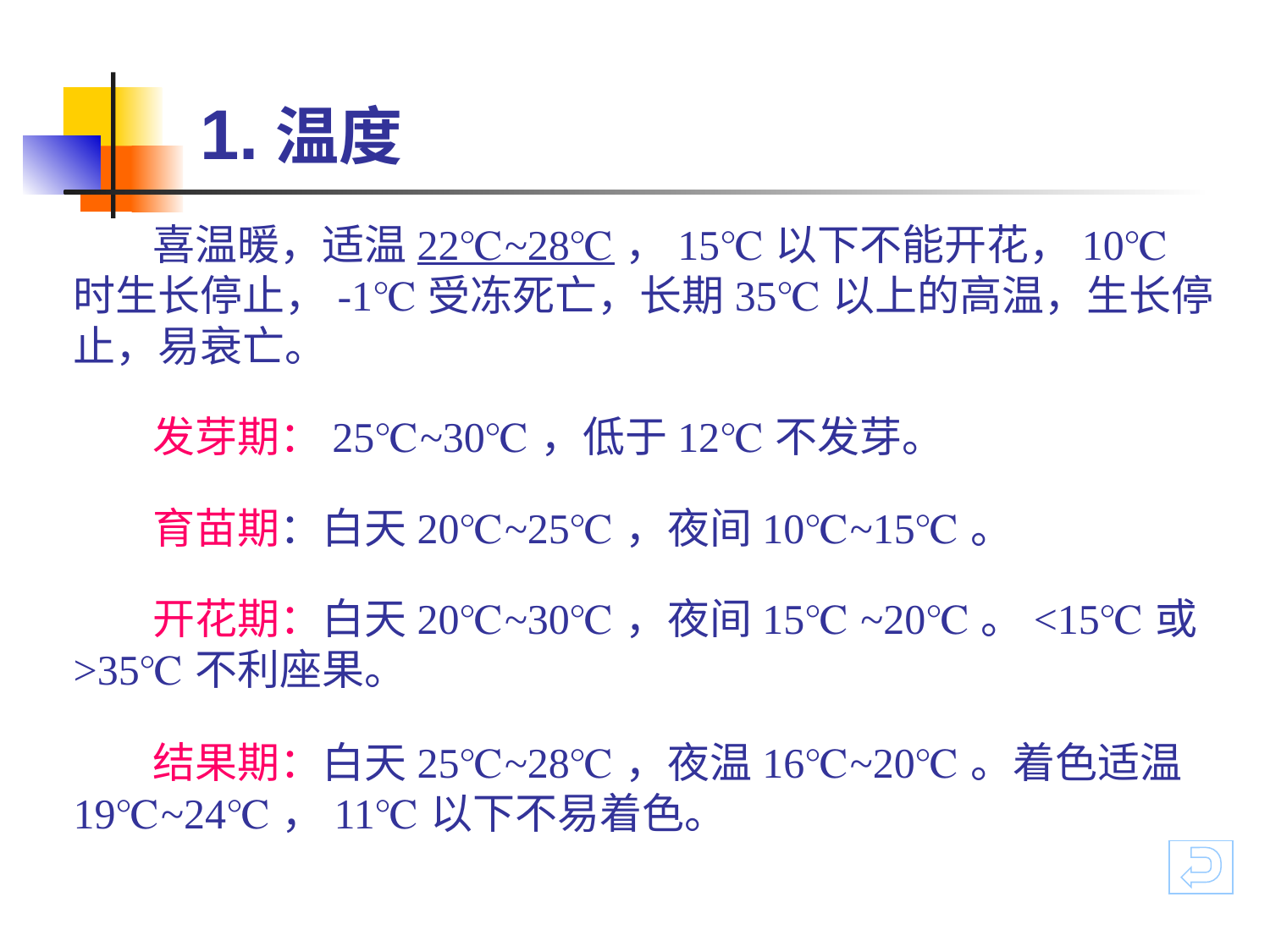

# 1.温度
喜温暖，适温22℃~28℃，15℃以下不能开花，10℃时生长停止，-1℃受冻死亡，长期35℃以上的高温，生长停止，易衰亡。
发芽期：25℃~30℃，低于12℃不发芽。
育苗期：白天20℃~25℃，夜间10℃~15℃。
开花期：白天20℃~30℃，夜间15℃ ~20℃。<15℃或>35℃不利座果。
结果期：白天25℃~28℃，夜温16℃~20℃。着色适温19℃~24℃，11℃以下不易着色。